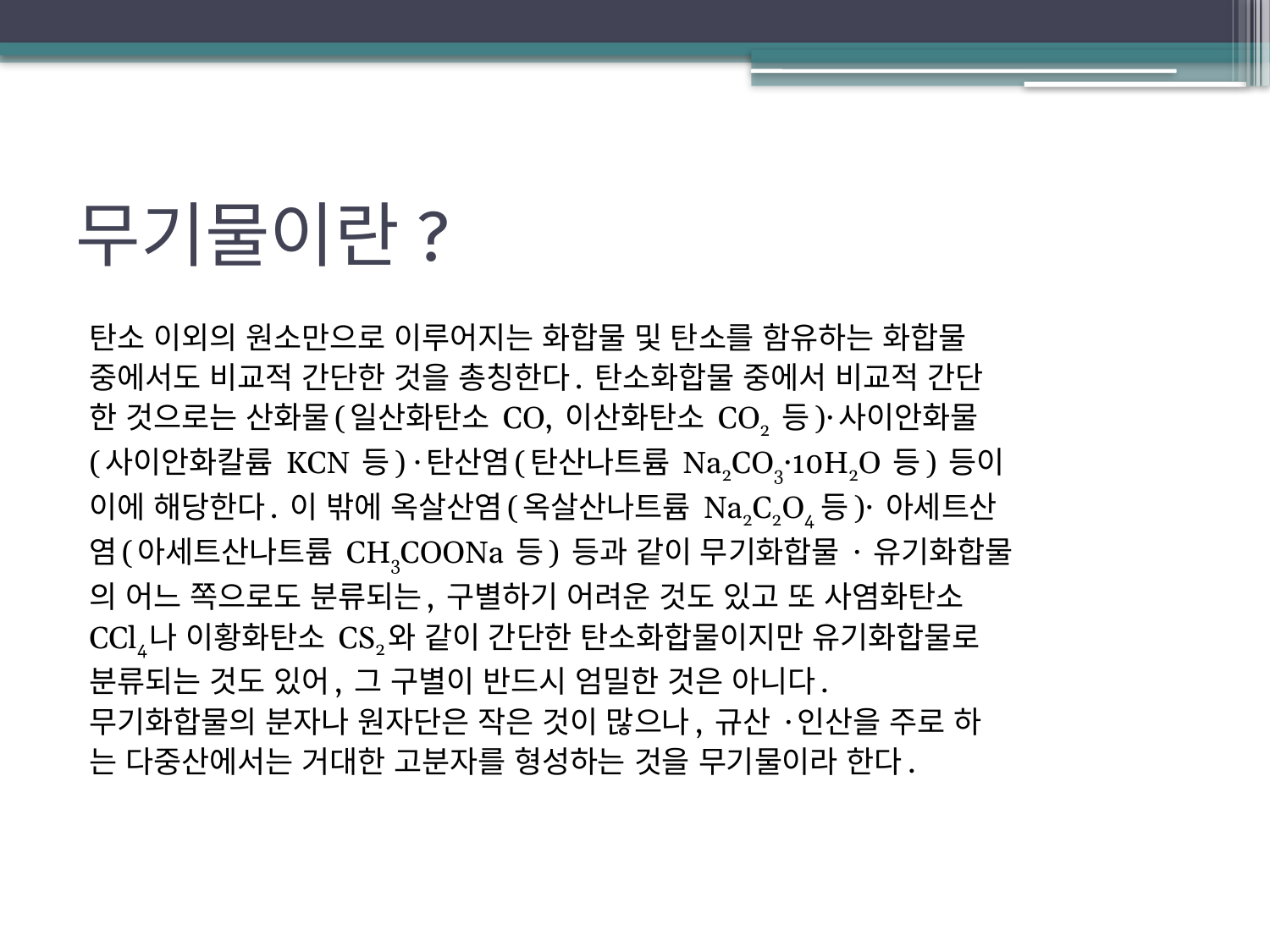

# 무기물이란?
탄소 이외의 원소만으로 이루어지는 화합물 및 탄소를 함유하는 화합물
중에서도 비교적 간단한 것을 총칭한다. 탄소화합물 중에서 비교적 간단
한 것으로는 산화물(일산화탄소 CO, 이산화탄소 CO2 등)·사이안화물
(사이안화칼륨 KCN 등) ·탄산염(탄산나트륨 Na2CO3·10H2O 등) 등이
이에 해당한다. 이 밖에 옥살산염(옥살산나트륨 Na2C2O4 등)· 아세트산
염(아세트산나트륨 CH3COONa 등) 등과 같이 무기화합물 · 유기화합물
의 어느 쪽으로도 분류되는, 구별하기 어려운 것도 있고 또 사염화탄소
CCl4나 이황화탄소 CS2와 같이 간단한 탄소화합물이지만 유기화합물로
분류되는 것도 있어, 그 구별이 반드시 엄밀한 것은 아니다.
무기화합물의 분자나 원자단은 작은 것이 많으나, 규산 ·인산을 주로 하
는 다중산에서는 거대한 고분자를 형성하는 것을 무기물이라 한다.